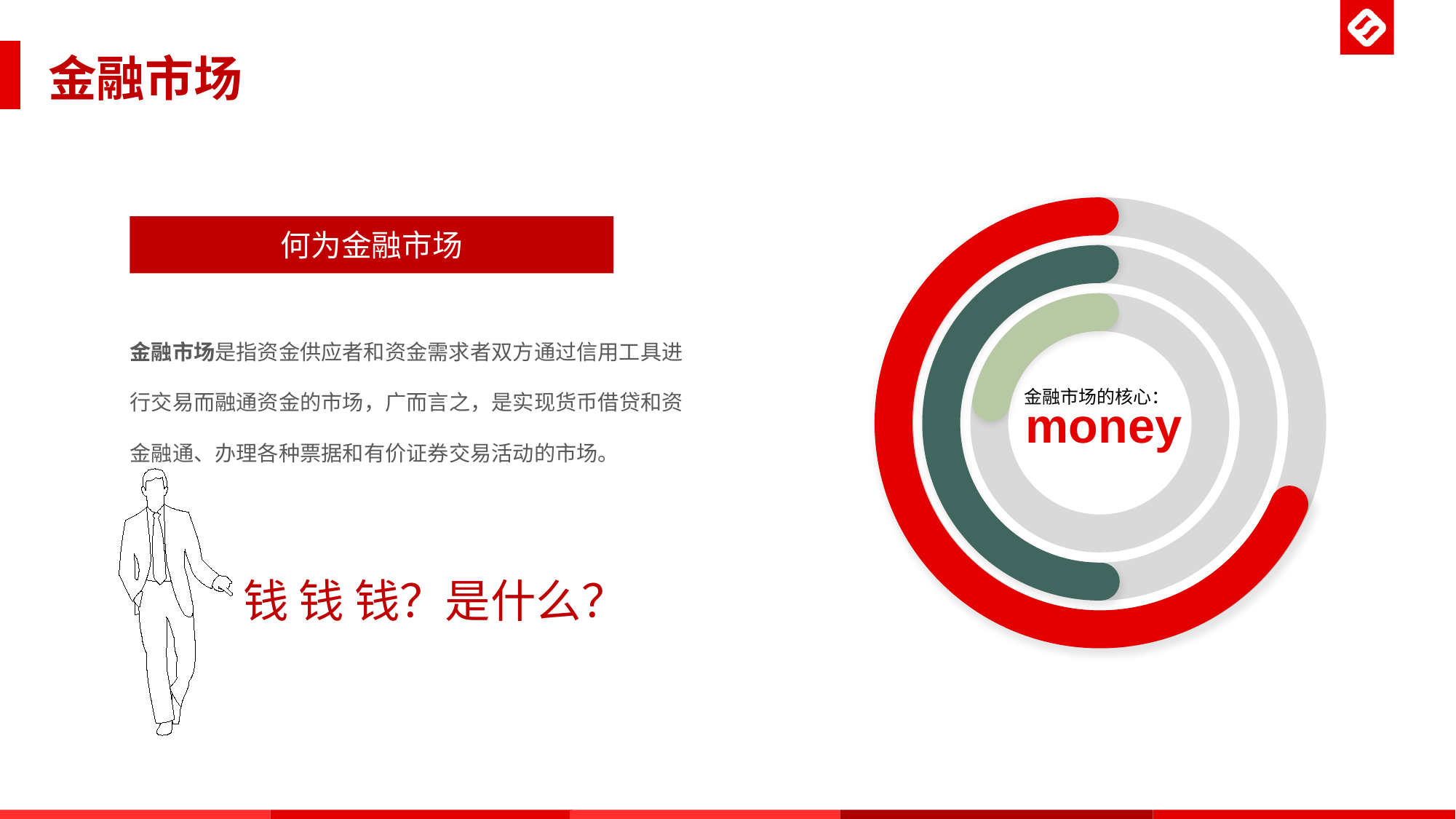

金融市场

何为金融市场

金融市场的核心：
money
金融市场是指资金供应者和资金需求者双方通过信用工具进行交易而融通资金的市场，广而言之，是实现货币借贷和资金融通、办理各种票据和有价证券交易活动的市场。

钱 钱 钱？是什么？